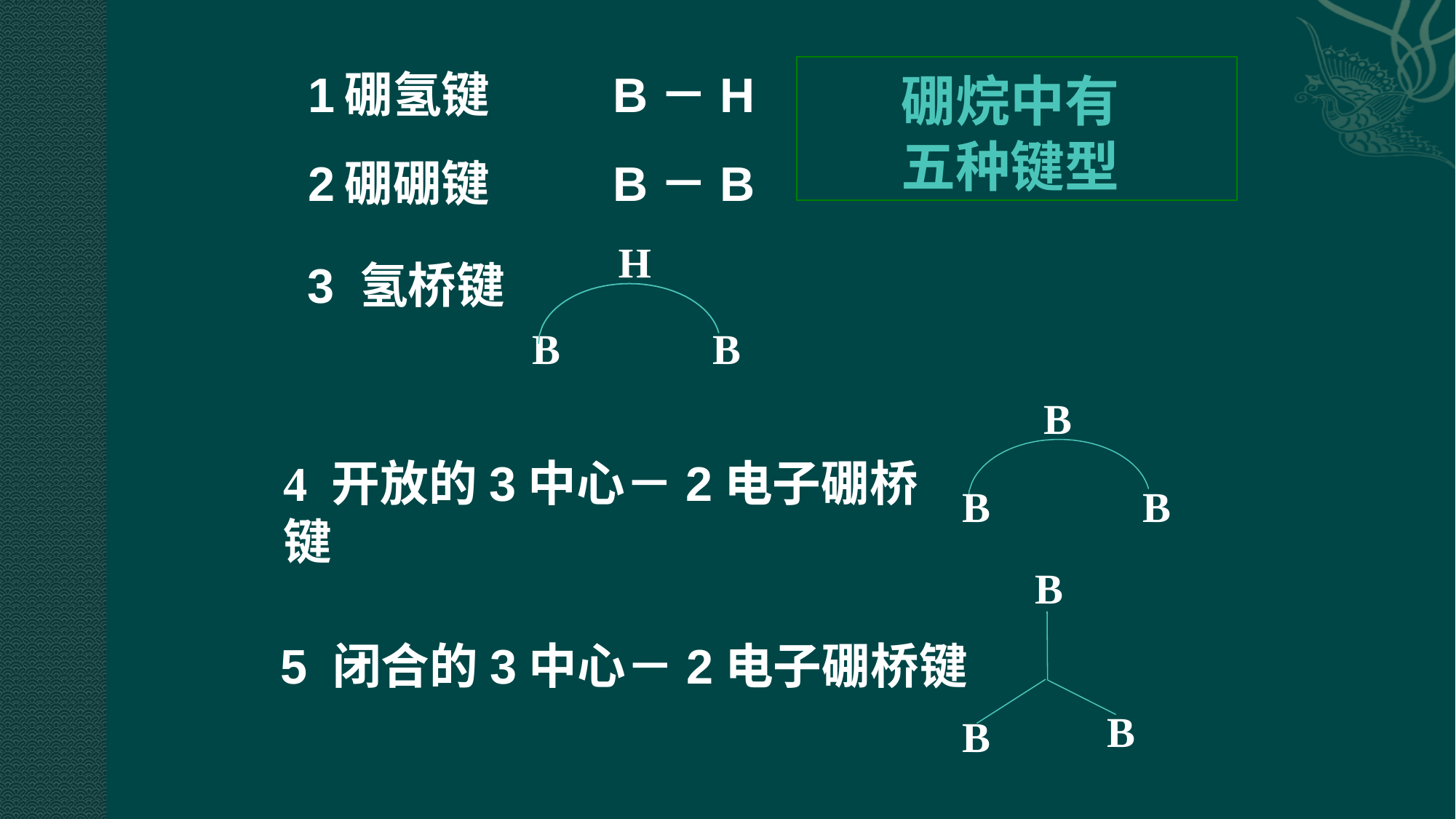

# 硼烷中有五种键型
硼氢键	B－H
硼硼键	B－B
H
3 氢桥键

B
B
B

4 开放的3中心－2电子硼桥键
B
B
   B
5 闭合的3中心－2电子硼桥键

B
B